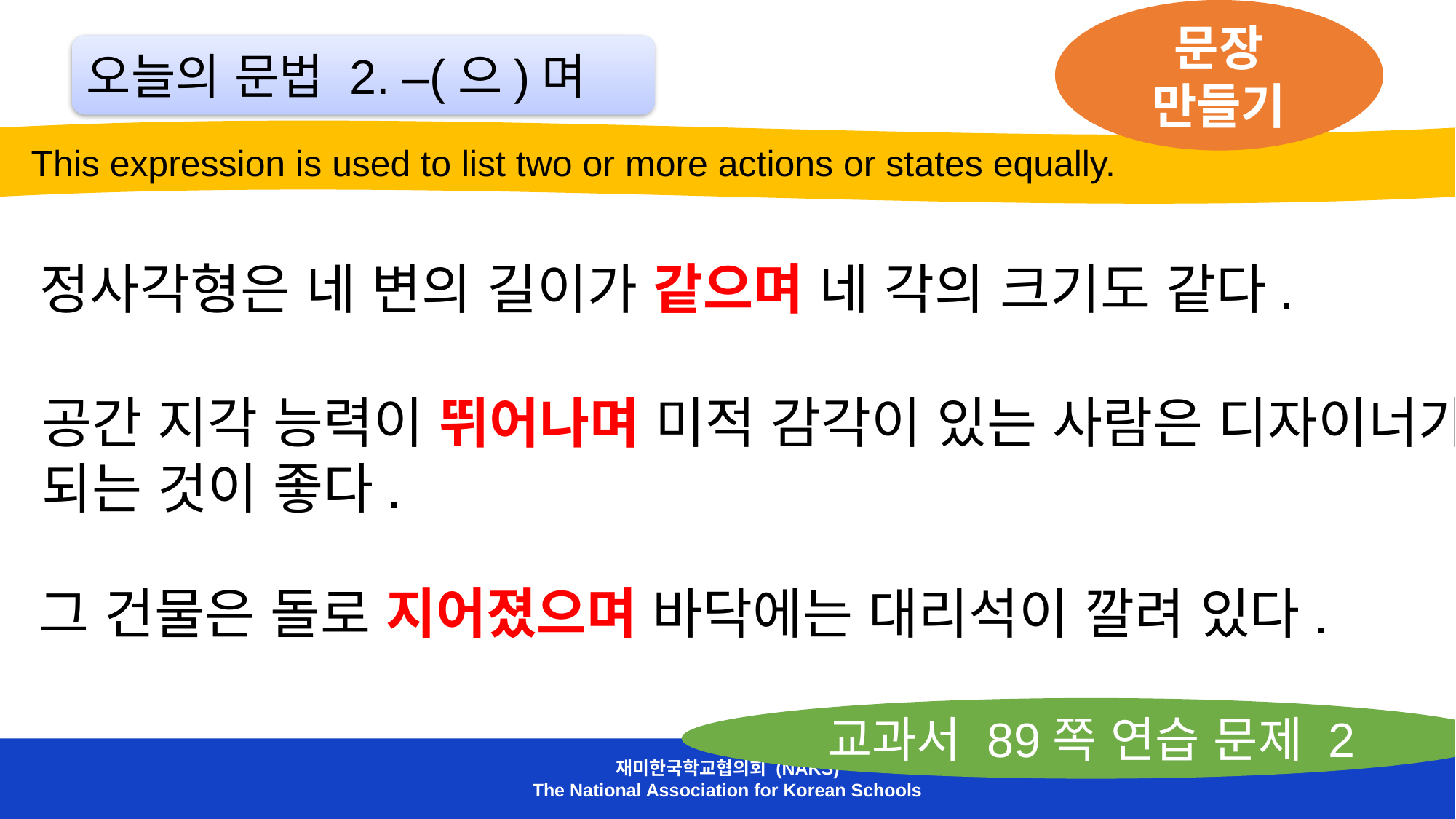

문장 만들기
오늘의 문법 2. –(으)며
  This expression is used to list two or more actions or states equally.
정사각형은 네 변의 길이가 같으며 네 각의 크기도 같다.
공간 지각 능력이 뛰어나며 미적 감각이 있는 사람은 디자이너가 되는 것이 좋다.
그 건물은 돌로 지어졌으며 바닥에는 대리석이 깔려 있다.
교과서 89쪽 연습 문제 2
재미한국학교협의회 (NAKS)
The National Association for Korean Schools